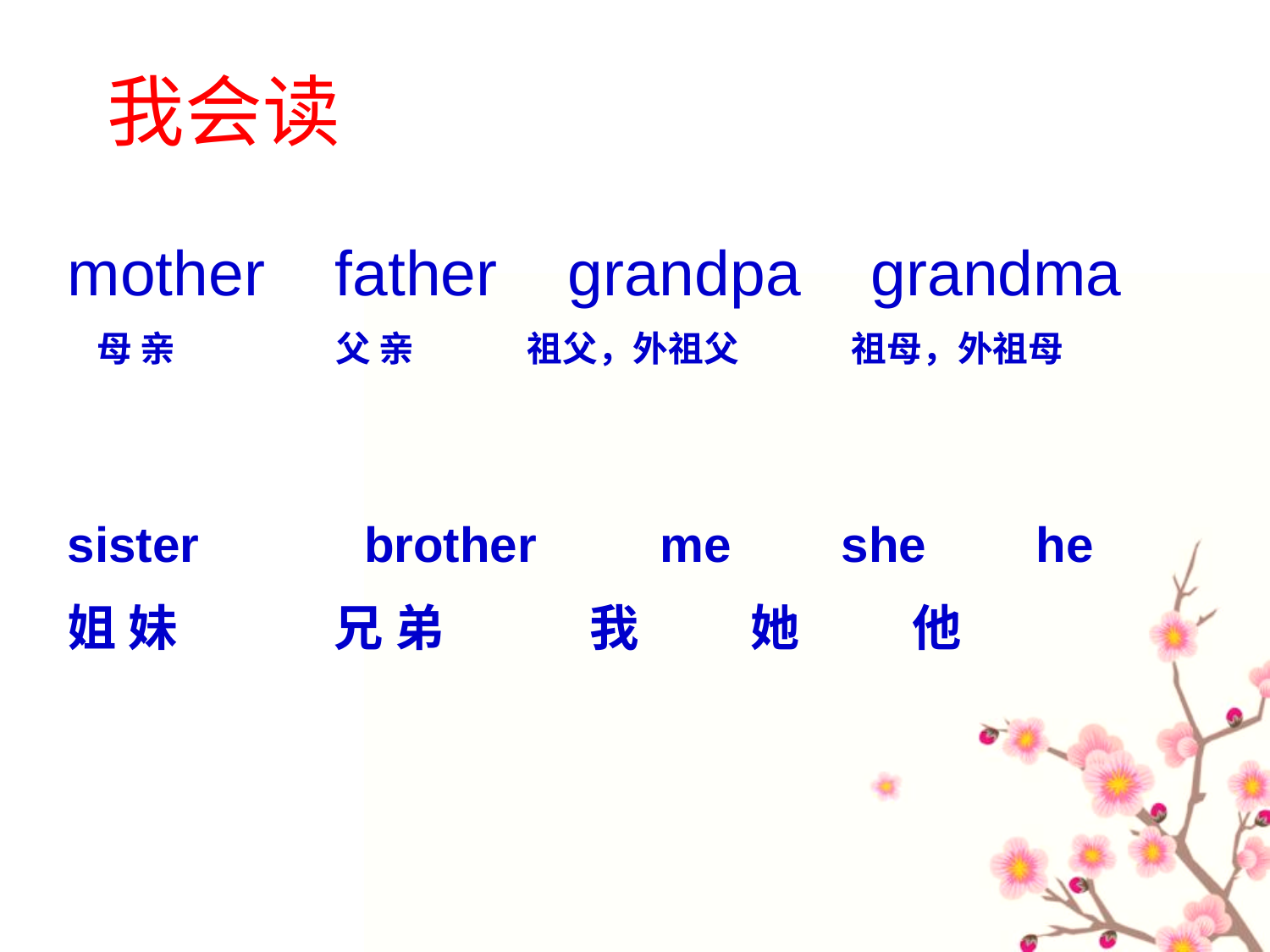

我会读
mother    father    grandpa    grandma
   母 亲                    父 亲              祖父，外祖父              祖母，外祖母

sister            brother         me        she        he
姐 妹              兄 弟             我          她          他